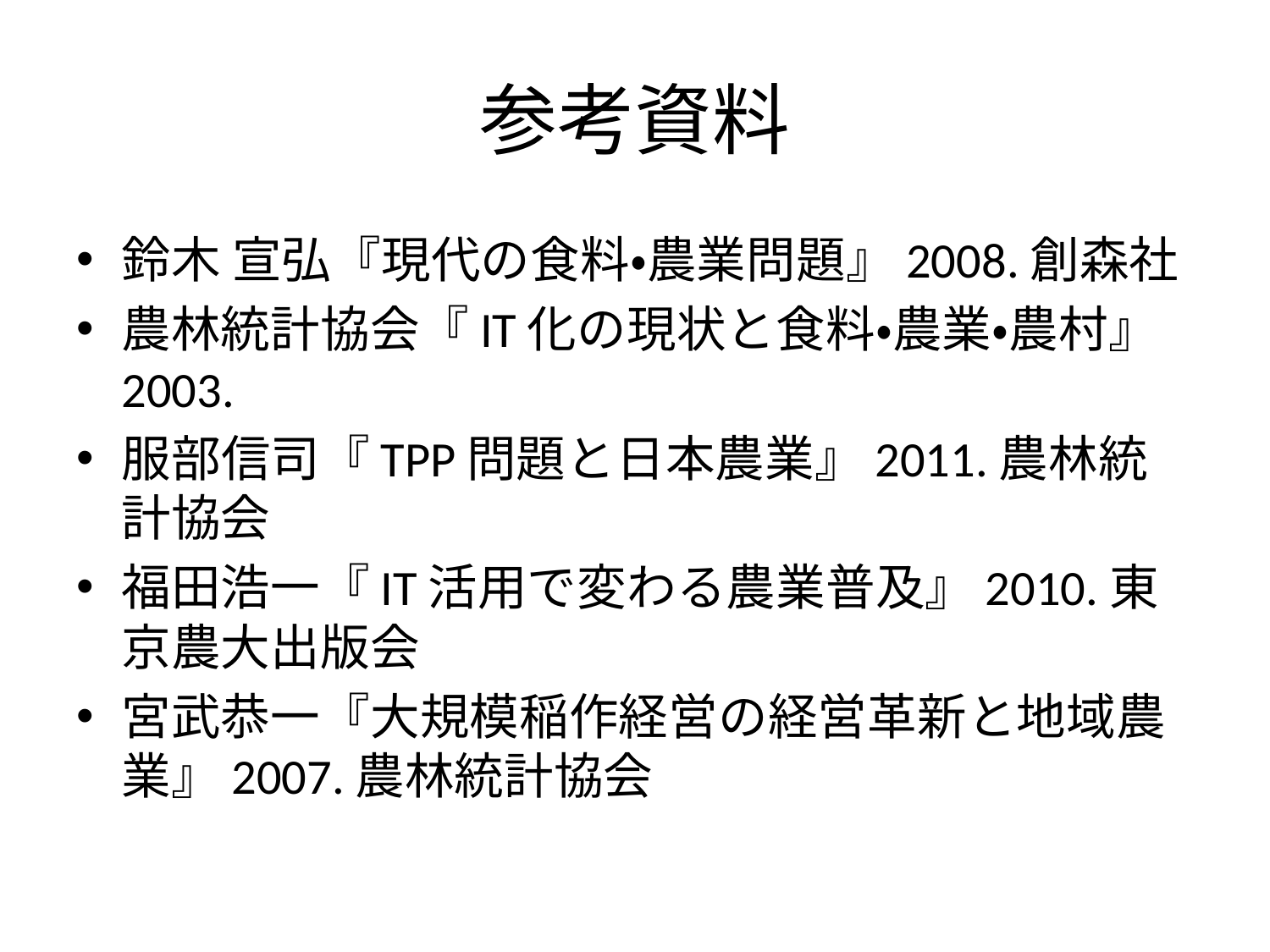

# 参考資料
鈴木 宣弘『現代の食料•農業問題』2008.創森社
農林統計協会『IT化の現状と食料•農業•農村』2003.
服部信司『TPP問題と日本農業』2011.農林統計協会
福田浩一『IT活用で変わる農業普及』2010.東京農大出版会
宮武恭一『大規模稲作経営の経営革新と地域農業』2007.農林統計協会